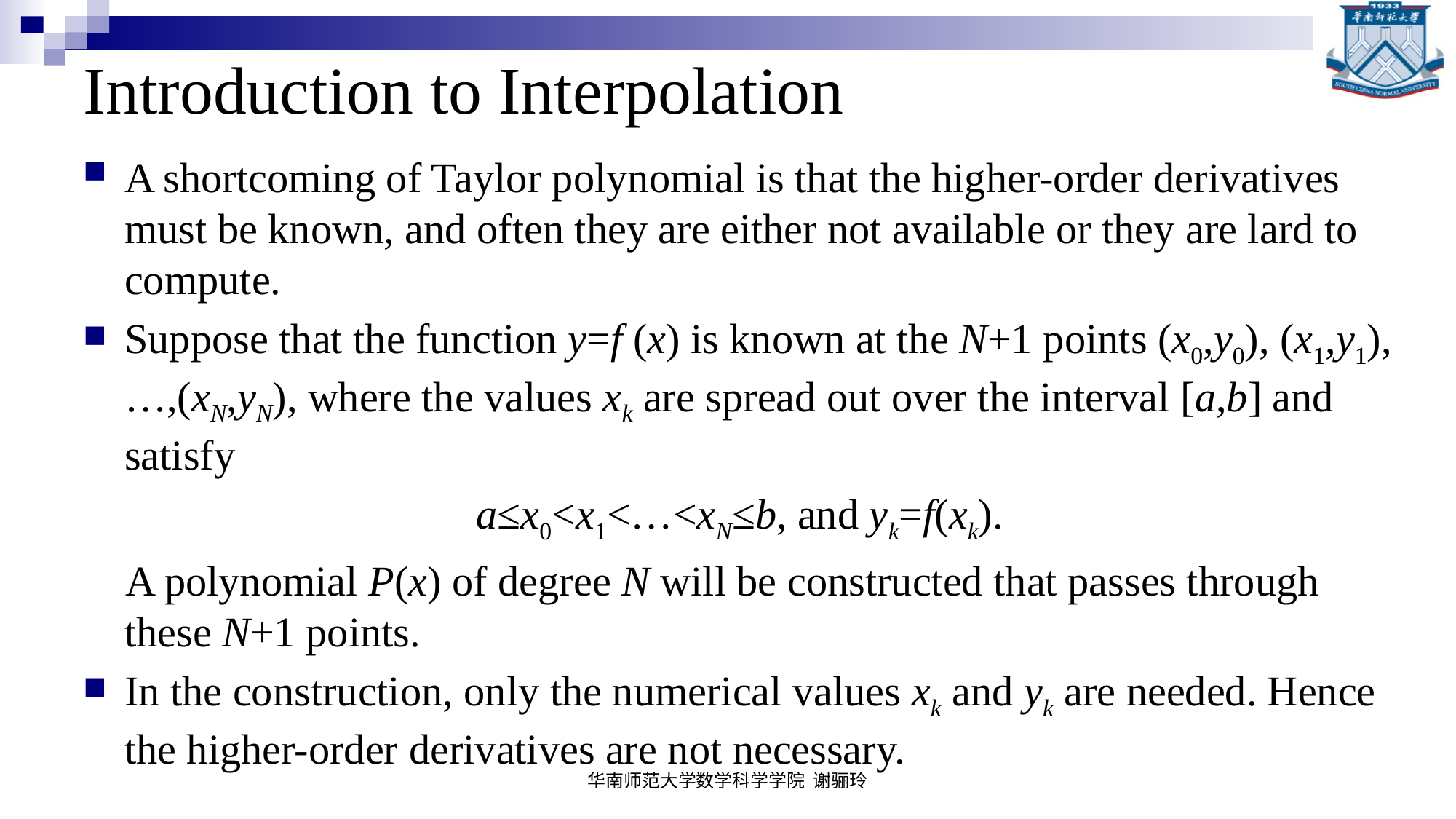

# Introduction to Interpolation
A shortcoming of Taylor polynomial is that the higher-order derivatives must be known, and often they are either not available or they are lard to compute.
Suppose that the function y=f (x) is known at the N+1 points (x0,y0), (x1,y1),…,(xN,yN), where the values xk are spread out over the interval [a,b] and satisfy
a≤x0<x1<…<xN≤b, and yk=f(xk).
    A polynomial P(x) of degree N will be constructed that passes through these N+1 points.
In the construction, only the numerical values xk and yk are needed. Hence the higher-order derivatives are not necessary.

华南师范大学数学科学学院  谢骊玲